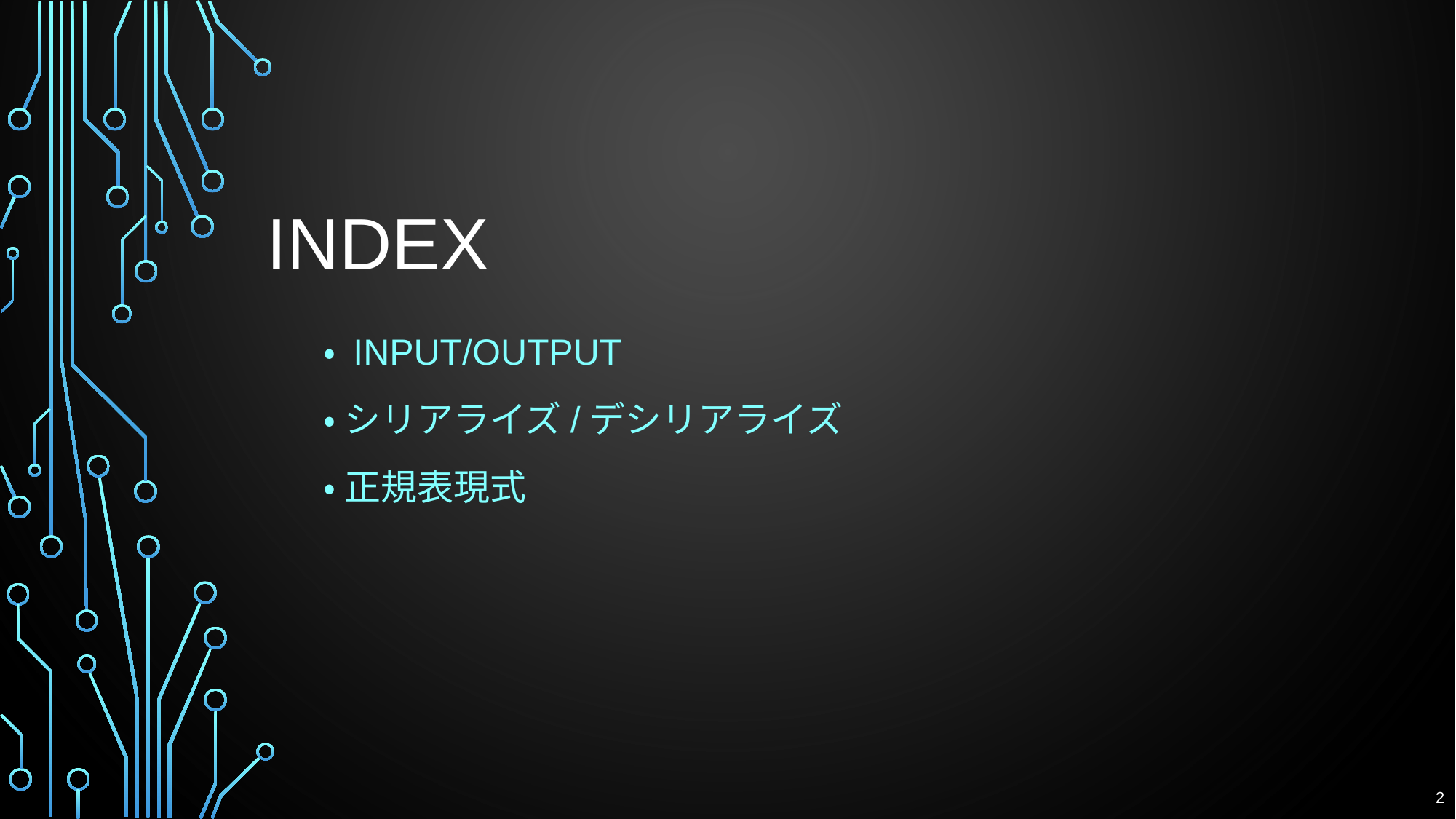

# INDEX
・ INPUT/OUTPUT
・ シリアライズ/デシリアライズ
・ 正規表現式
2